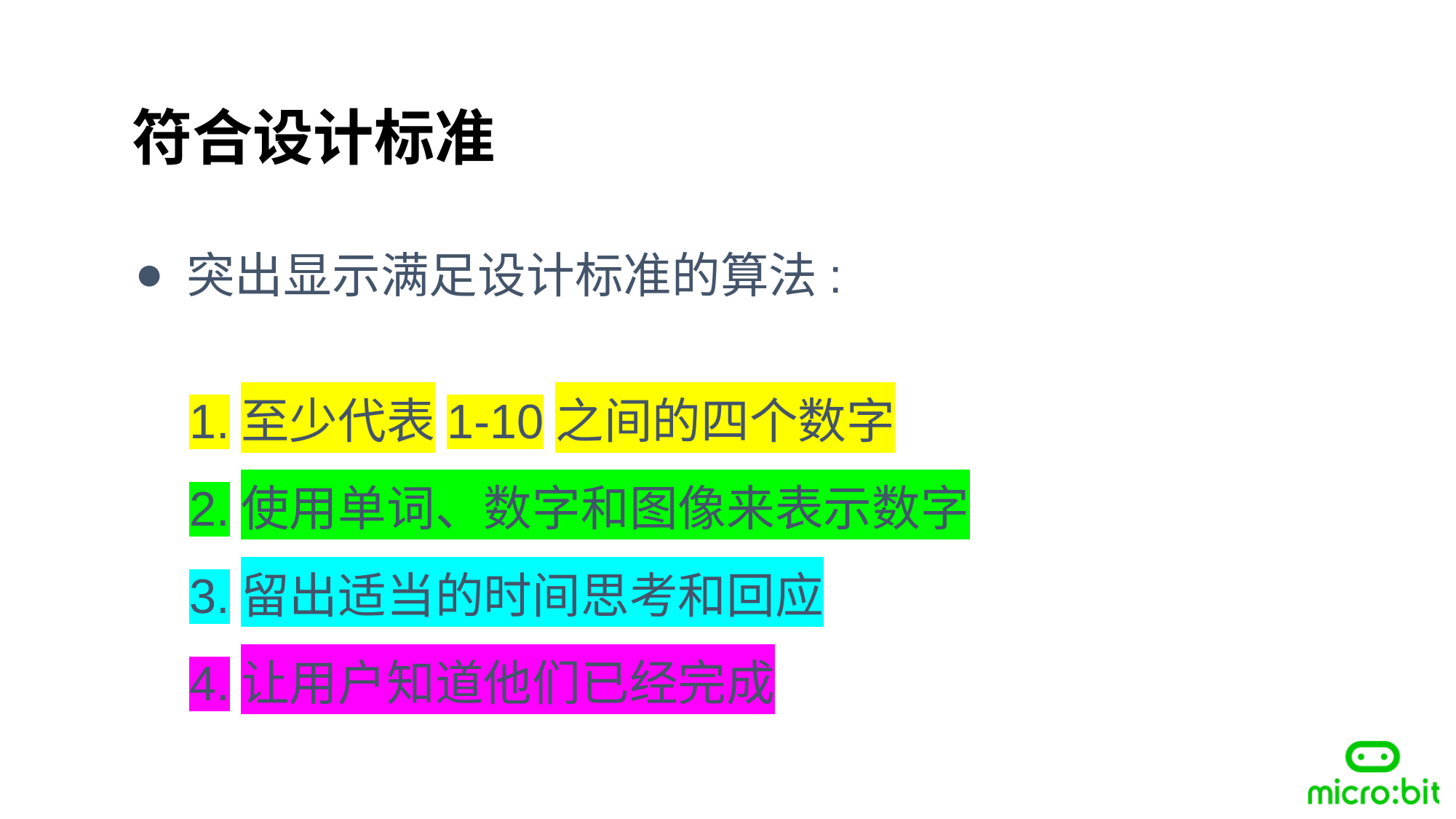

符合设计标准

突出显示满足设计标准的算法:

至少代表1-10之间的四个数字
使用单词、数字和图像来表示数字
留出适当的时间思考和回应
让用户知道他们已经完成